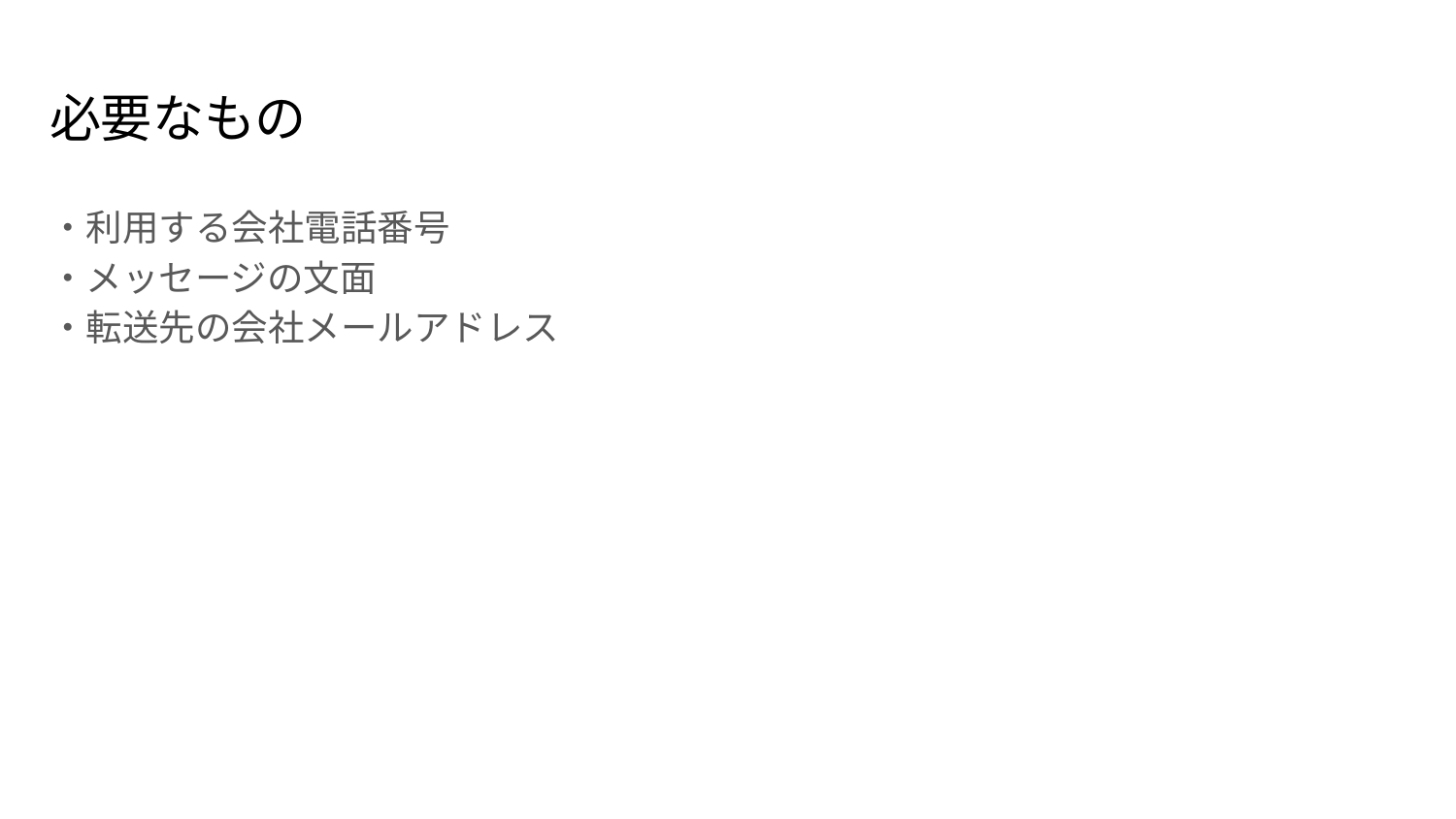

# 必要なもの
・利用する会社電話番号
・メッセージの文面
・転送先の会社メールアドレス